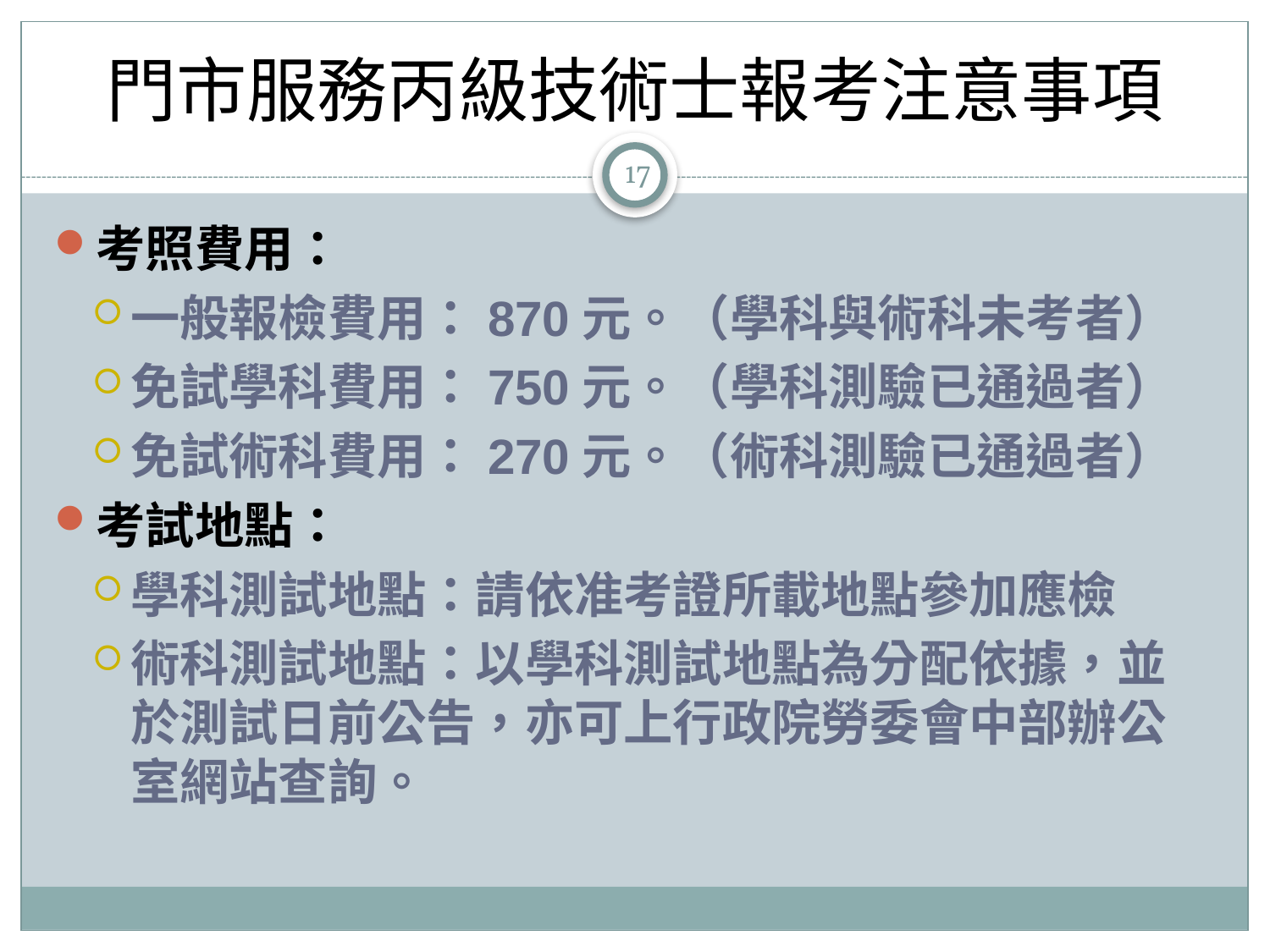

# 門市服務丙級技術士報考注意事項
17
考照費用：
一般報檢費用：870元。（學科與術科未考者）
免試學科費用：750元。（學科測驗已通過者）
免試術科費用：270元。（術科測驗已通過者）
考試地點：
學科測試地點：請依准考證所載地點參加應檢
術科測試地點：以學科測試地點為分配依據，並於測試日前公告，亦可上行政院勞委會中部辦公室網站查詢。